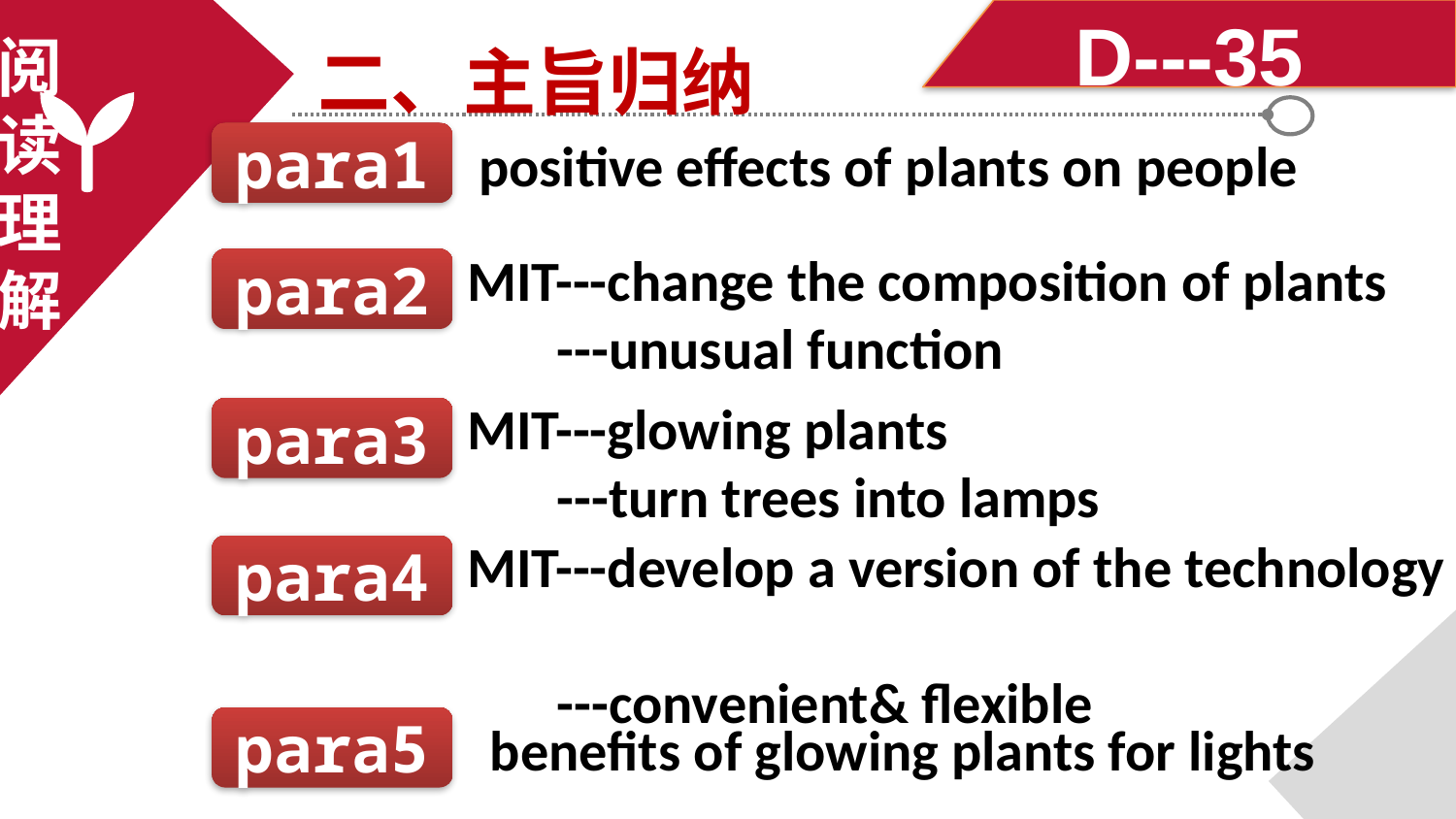

D---35
二、主旨归纳
阅
读
理
解

para1
positive effects of plants on people
MIT---change the composition of plants
       ---unusual function
para2
MIT---glowing plants
       ---turn trees into lamps
para3
MIT---develop a version of the technology
       ---convenient& flexible
para4
para5
benefits of glowing plants for lights